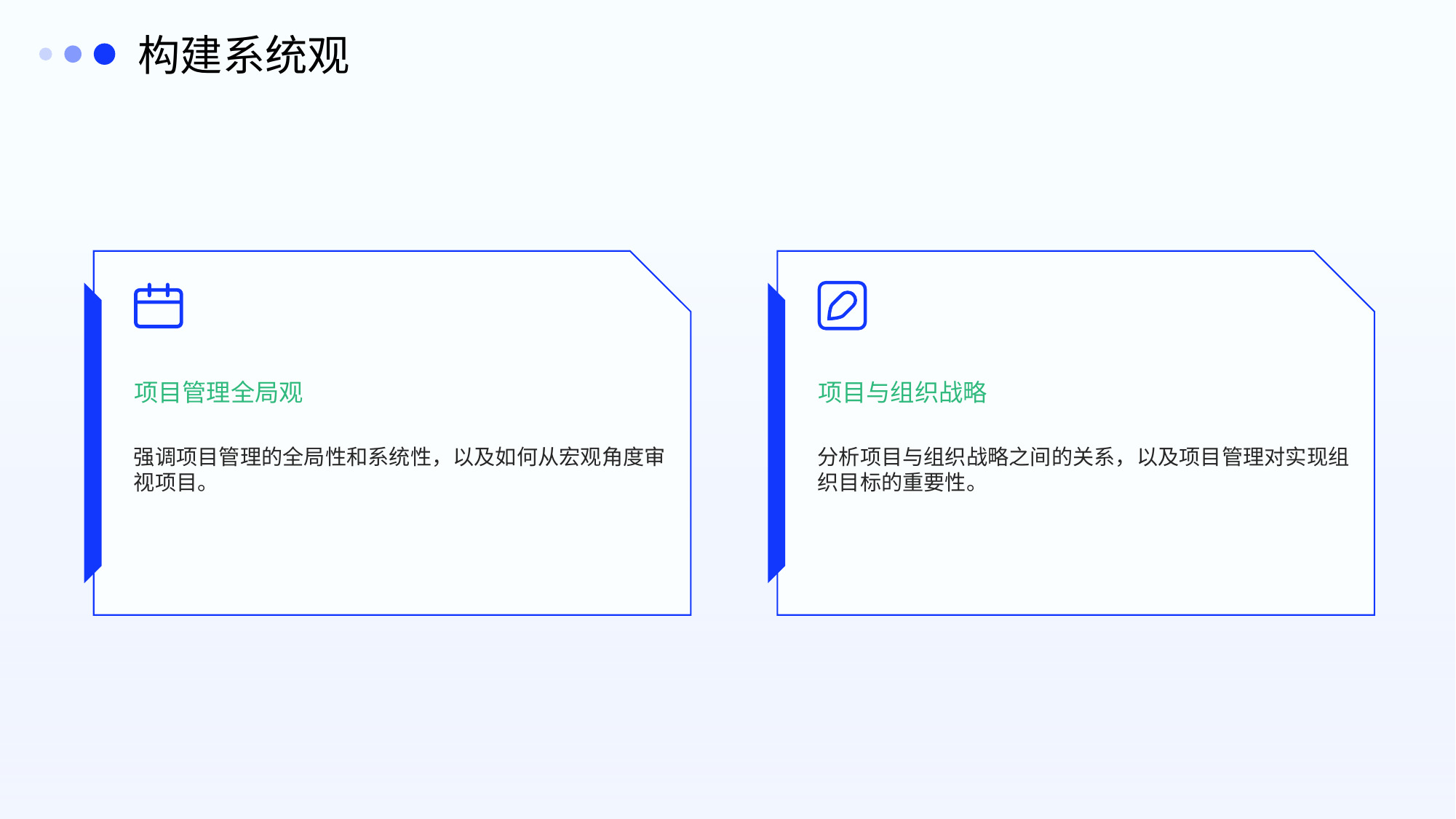

构建系统观

项目管理全局观
项目与组织战略
强调项目管理的全局性和系统性，以及如何从宏观角度审视项目。
分析项目与组织战略之间的关系，以及项目管理对实现组织目标的重要性。